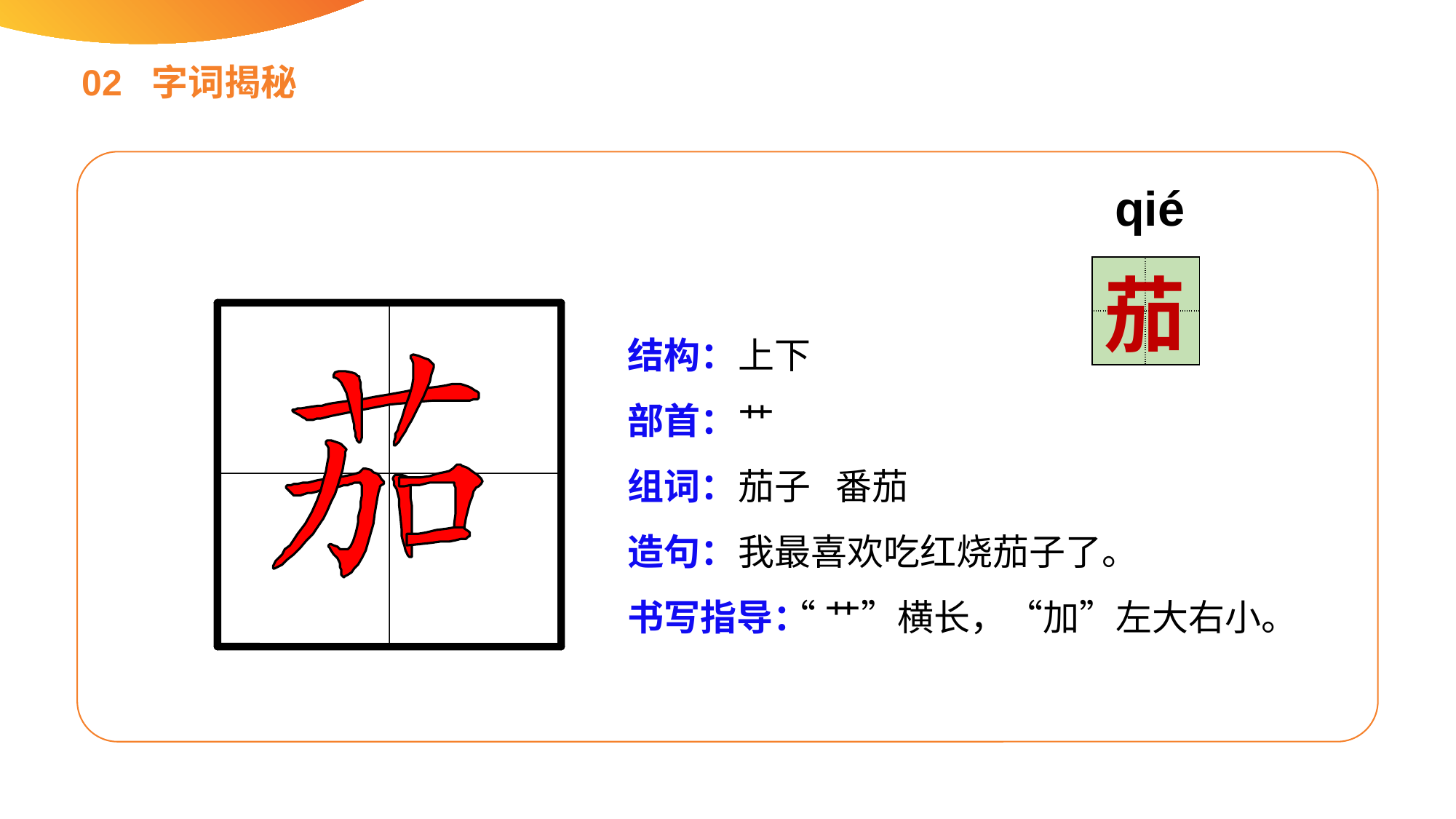

02  字词揭秘
qié
|  |  |
| --- | --- |
|  |  |
茄

结构：
部首：
组词：
造句：
书写指导：

上下
艹
茄子   番茄
我最喜欢吃红烧茄子了。
     “艹”横长，“加”左大右小。